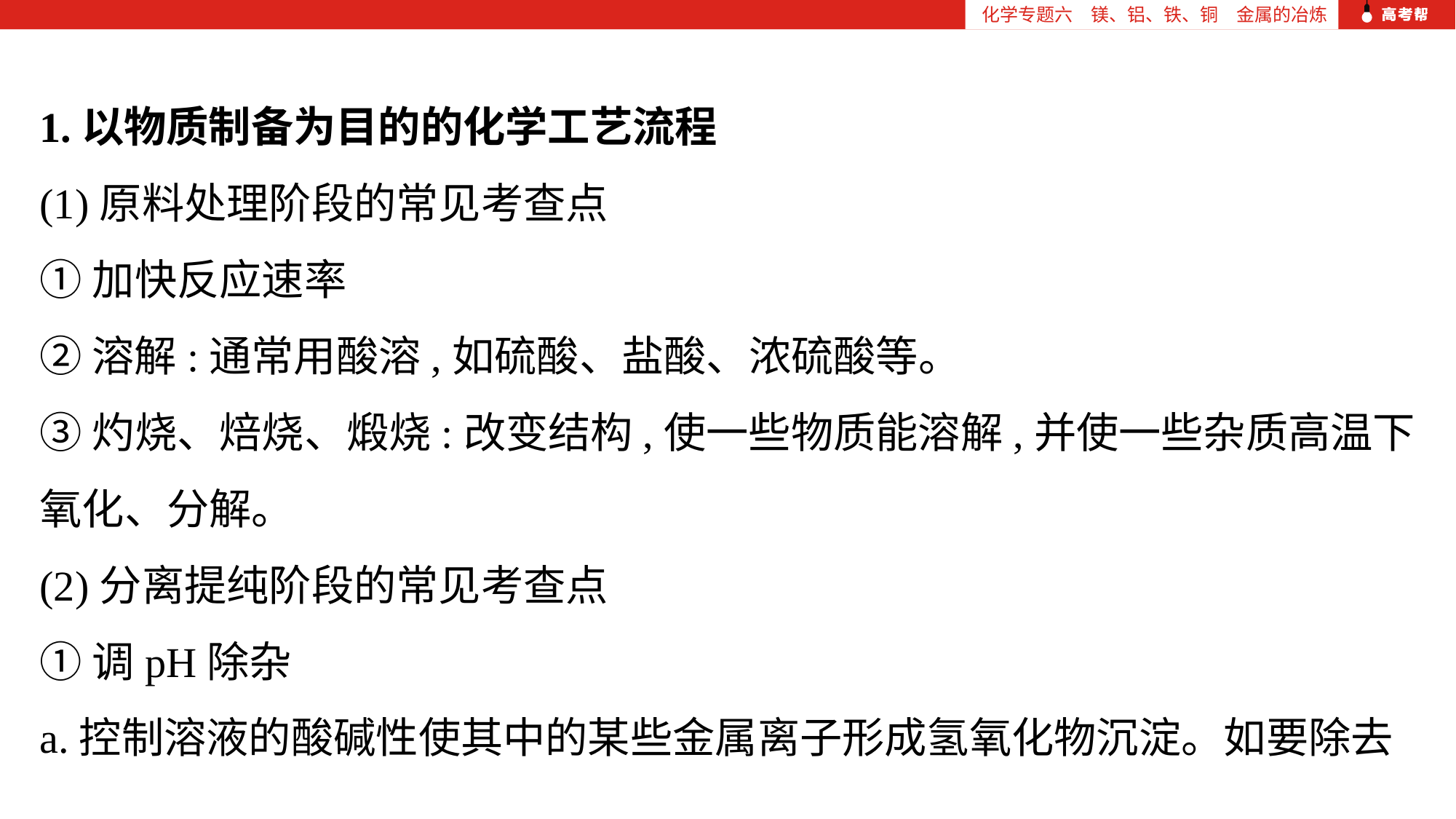

化学专题六　镁、铝、铁、铜　金属的冶炼

1.以物质制备为目的的化学工艺流程
(1)原料处理阶段的常见考查点
①加快反应速率
②溶解:通常用酸溶,如硫酸、盐酸、浓硫酸等。
③灼烧、焙烧、煅烧:改变结构,使一些物质能溶解,并使一些杂质高温下氧化、分解。
(2)分离提纯阶段的常见考查点
①调pH除杂
a.控制溶液的酸碱性使其中的某些金属离子形成氢氧化物沉淀。如要除去